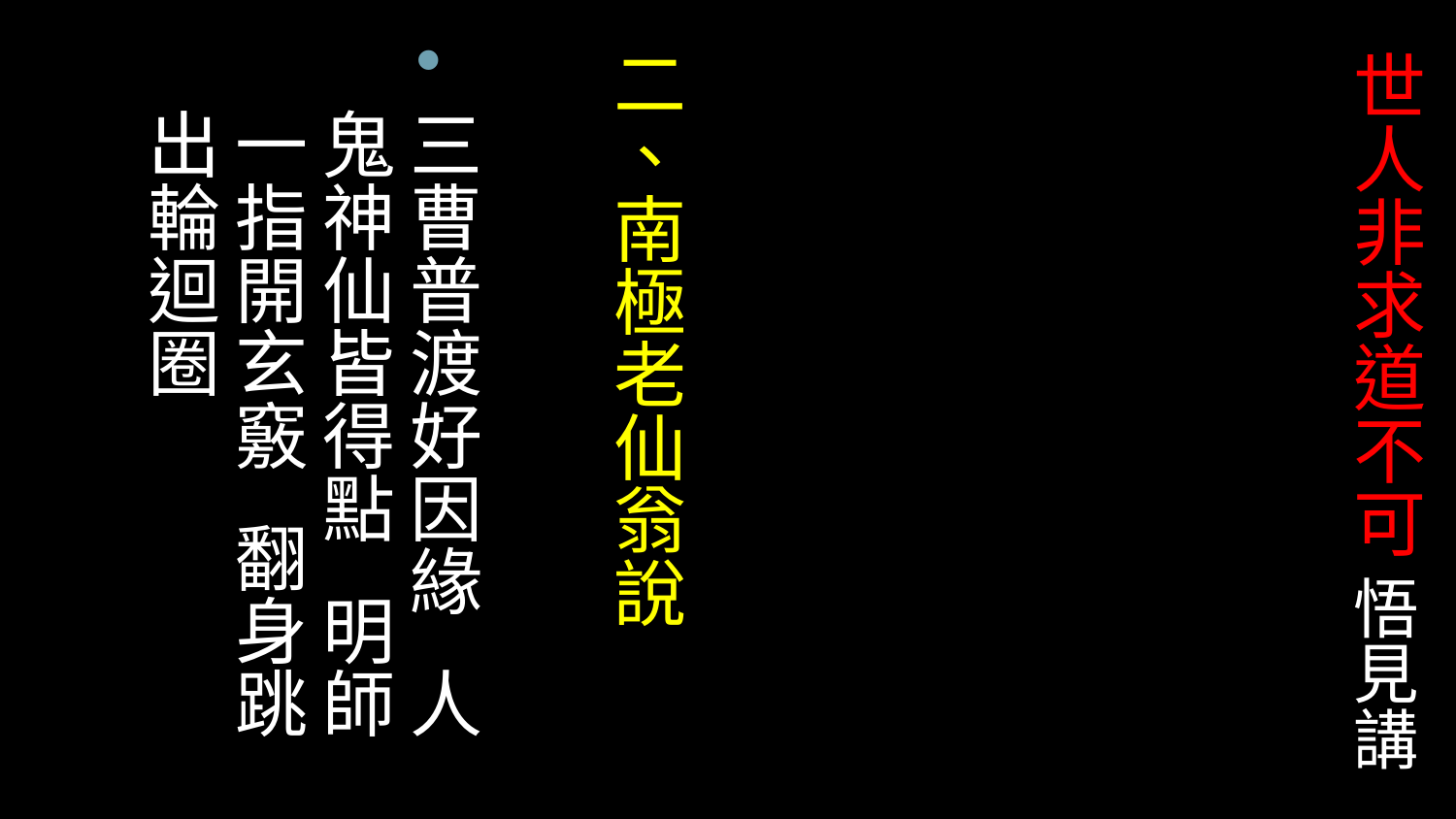

二、南極老仙翁說

三曹普渡好因緣   人鬼神仙皆得點   明師一指開玄竅   翻身跳出輪迴圈

# 世人非求道不可 悟見講